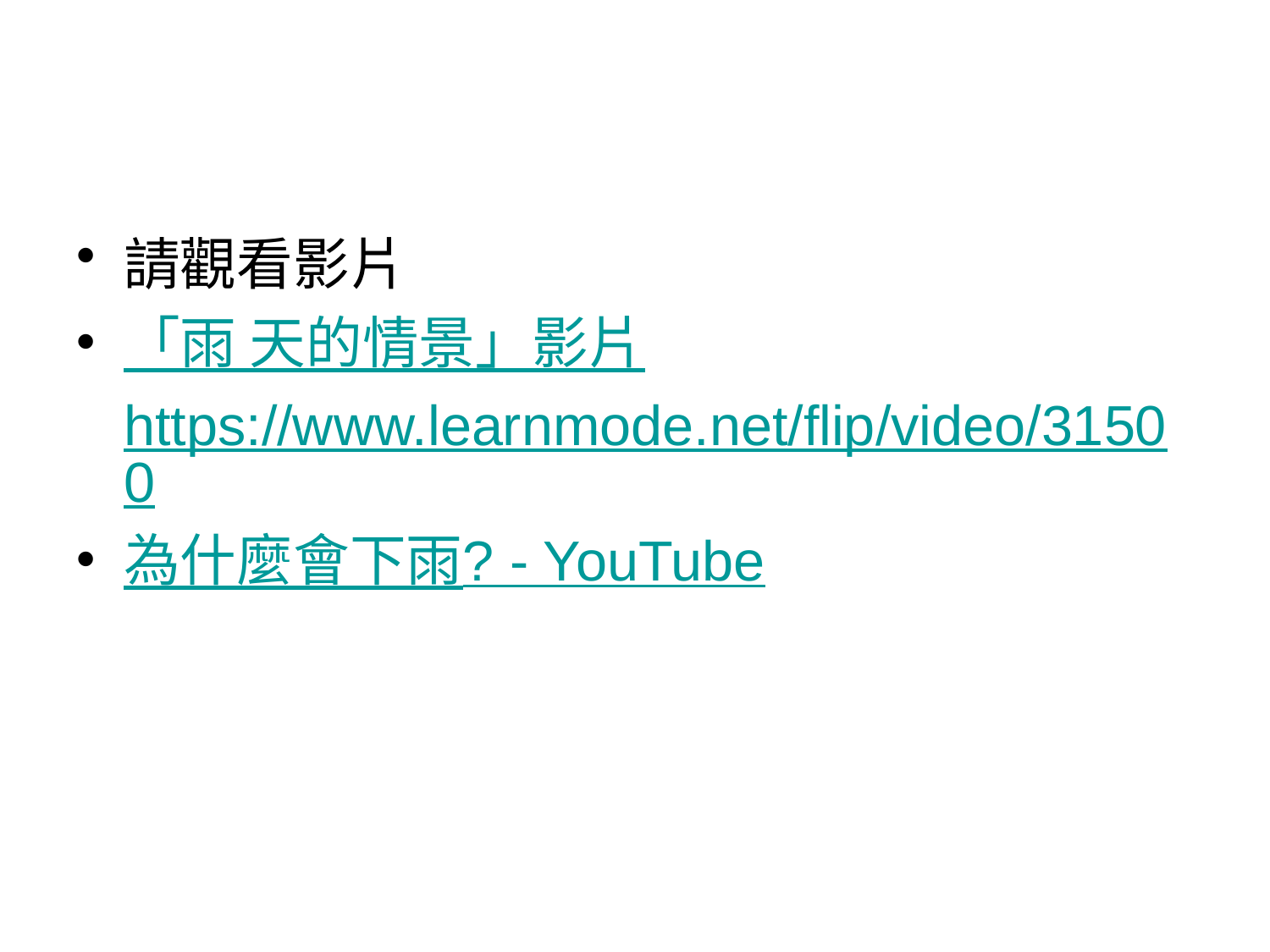

#
請觀看影片
「雨 天的情景」影片https://www.learnmode.net/flip/video/31500
為什麼會下雨? - YouTube